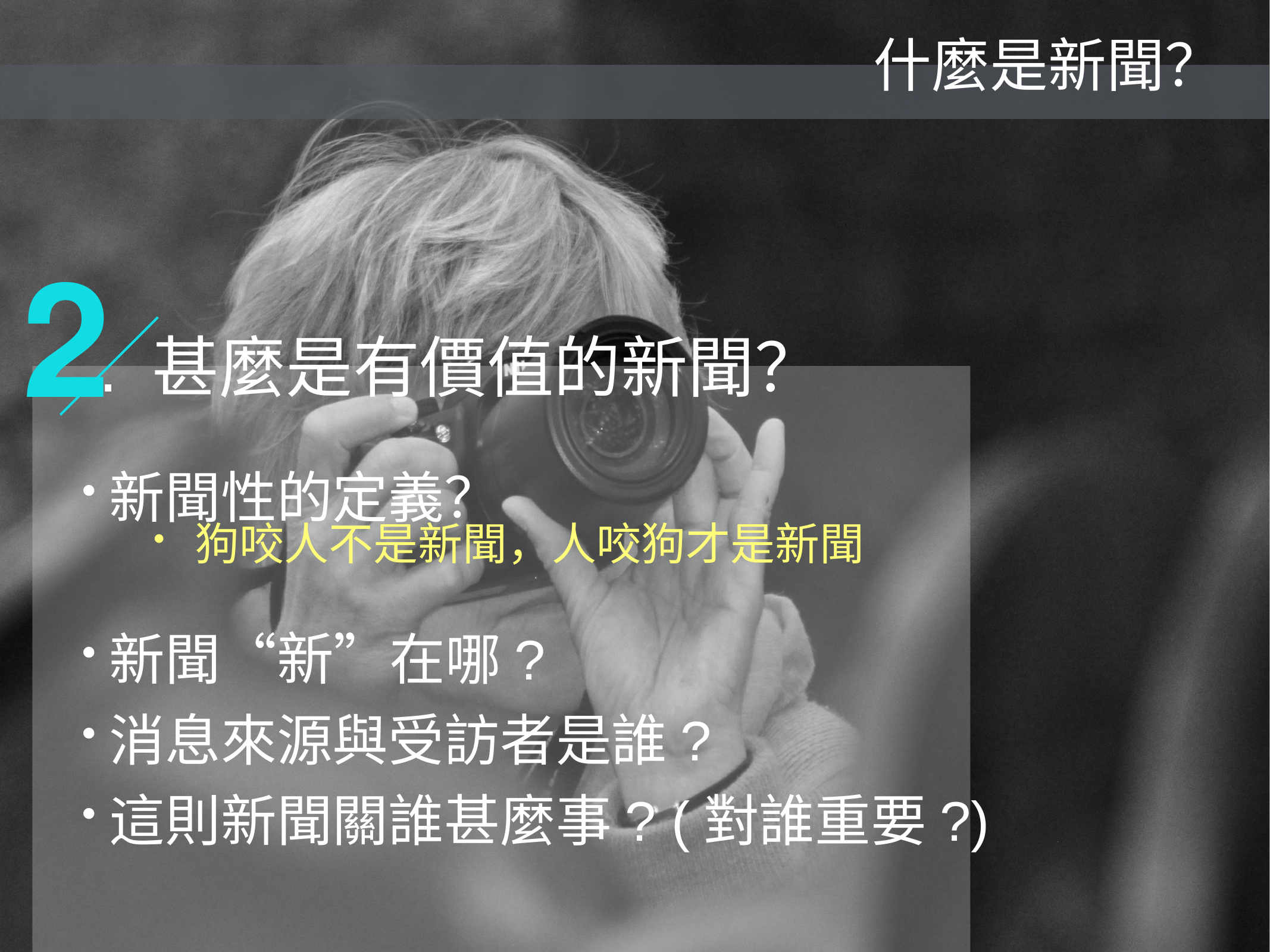

什麼是新聞？

2
. 甚麼是有價值的新聞？

新聞性的定義？

新聞“新”在哪?
消息來源與受訪者是誰?
這則新聞關誰甚麼事? (對誰重要?)
狗咬人不是新聞，人咬狗才是新聞